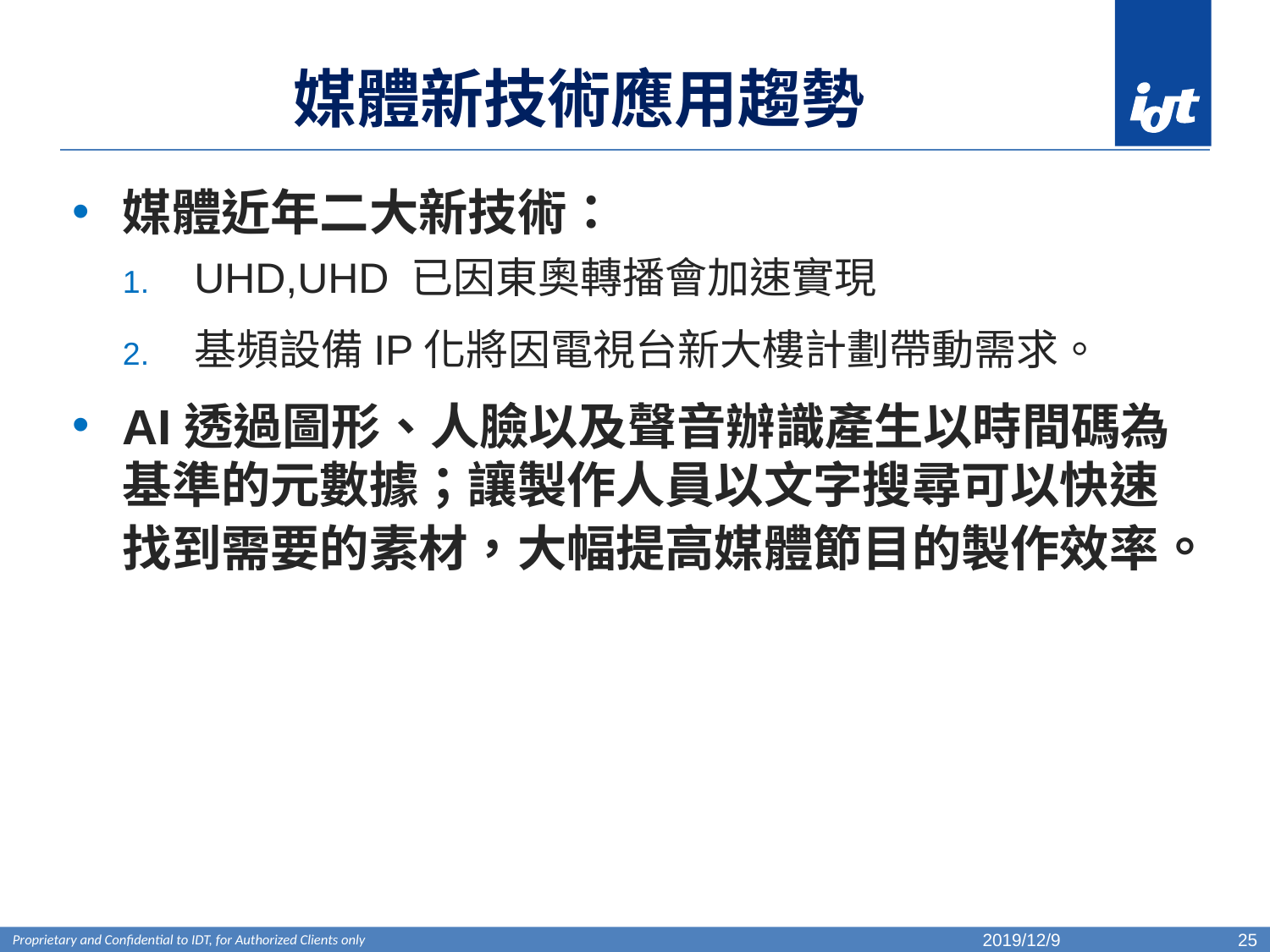

# 媒體新技術應用趨勢
媒體近年二大新技術：
UHD,UHD 已因東奧轉播會加速實現
基頻設備IP化將因電視台新大樓計劃帶動需求。
AI透過圖形、人臉以及聲音辦識產生以時間碼為基準的元數據；讓製作人員以文字搜尋可以快速找到需要的素材，大幅提高媒體節目的製作效率。
2019/12/9
25